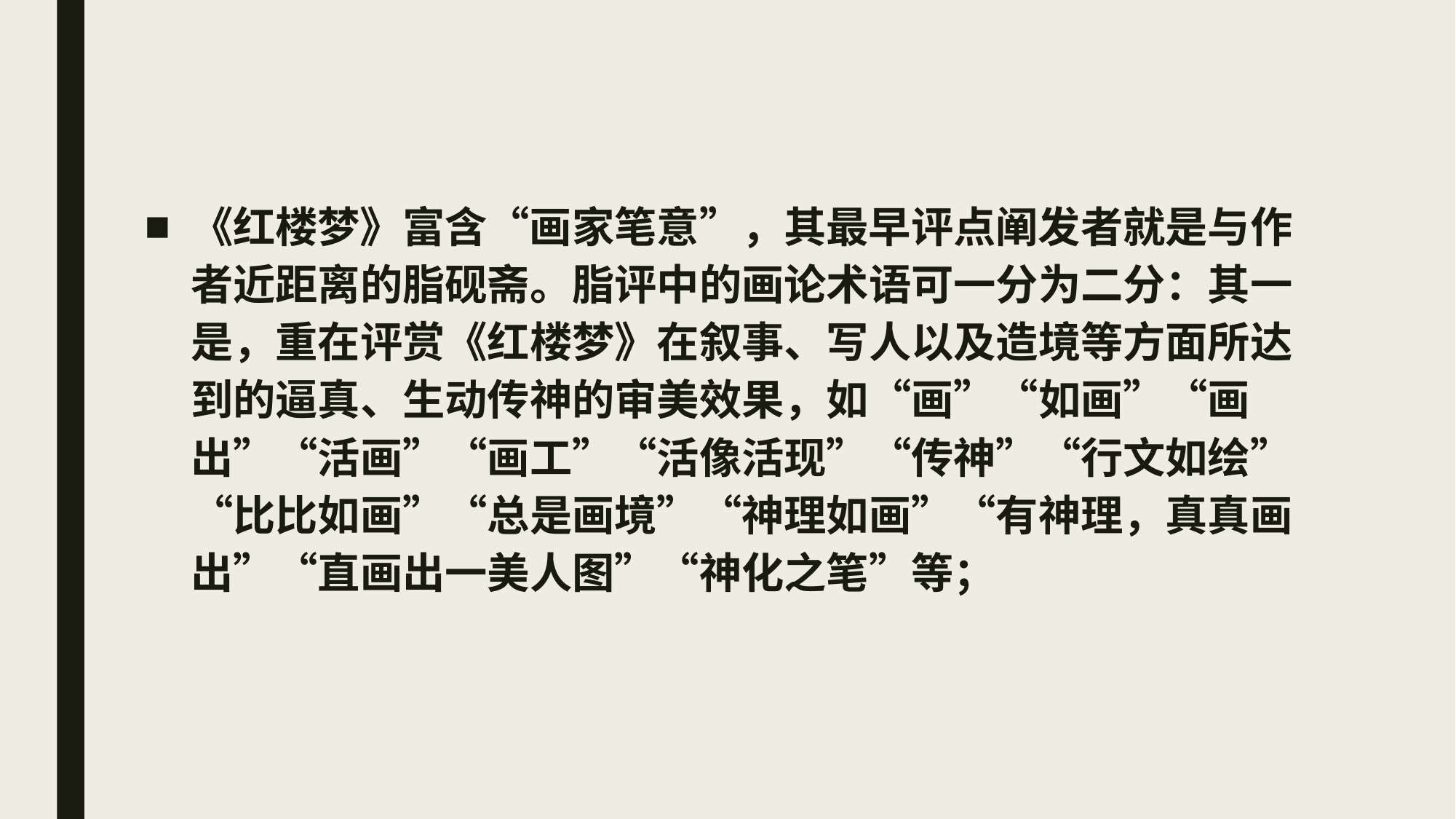

#
《红楼梦》富含“画家笔意”，其最早评点阐发者就是与作者近距离的脂砚斋。脂评中的画论术语可一分为二分：其一是，重在评赏《红楼梦》在叙事、写人以及造境等方面所达到的逼真、生动传神的审美效果，如“画”“如画”“画出”“活画”“画工”“活像活现”“传神”“行文如绘”“比比如画”“总是画境”“神理如画”“有神理，真真画出”“直画出一美人图”“神化之笔”等；